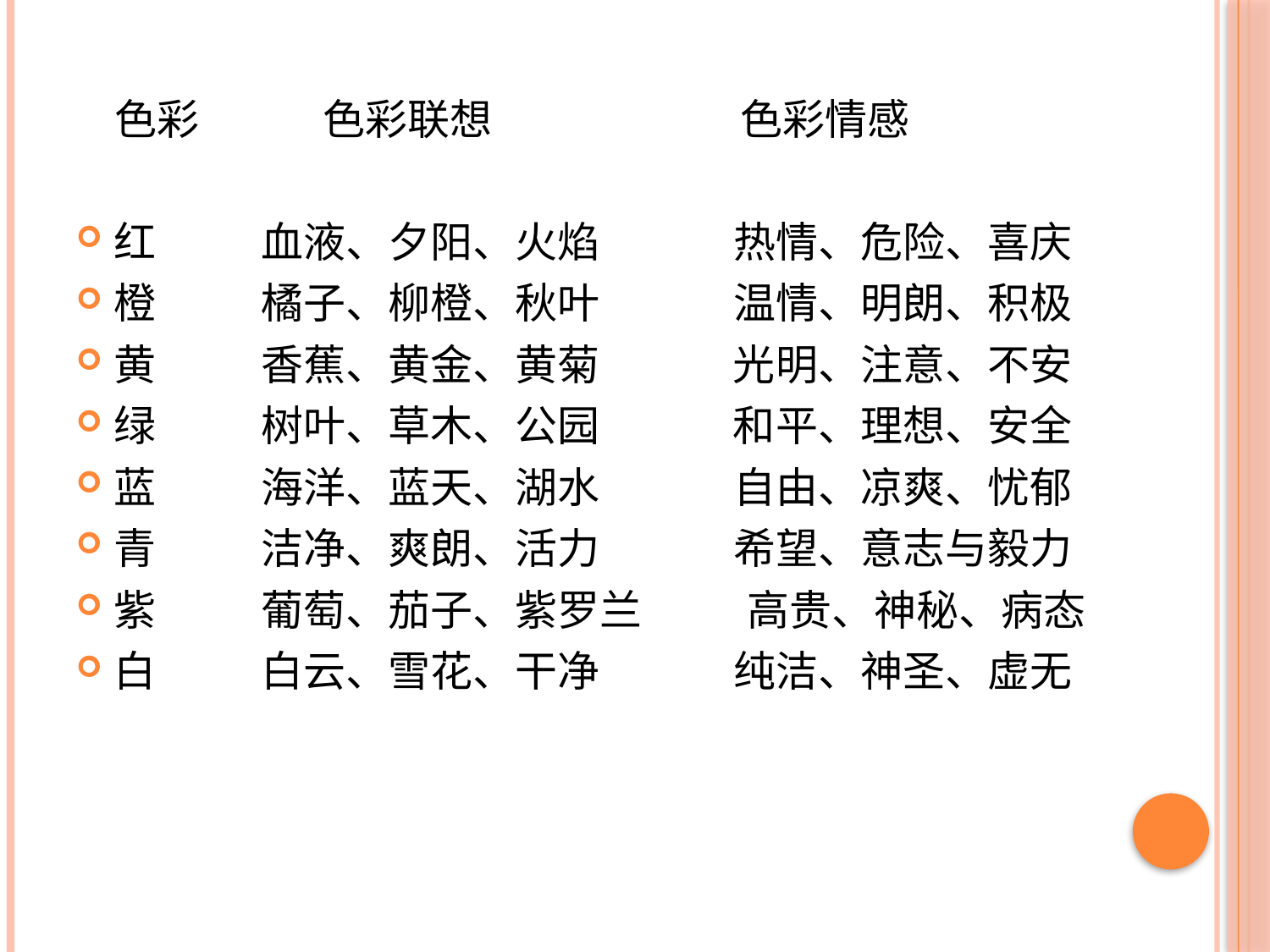

#
   色彩             色彩联想                          色彩情感

红           血液、夕阳、火焰              热情、危险、喜庆
橙           橘子、柳橙、秋叶              温情、明朗、积极
黄           香蕉、黄金、黄菊              光明、注意、不安
绿           树叶、草木、公园              和平、理想、安全
蓝           海洋、蓝天、湖水              自由、凉爽、忧郁
青           洁净、爽朗、活力              希望、意志与毅力
紫           葡萄、茄子、紫罗兰           高贵、神秘、病态
白           白云、雪花、干净              纯洁、神圣、虚无